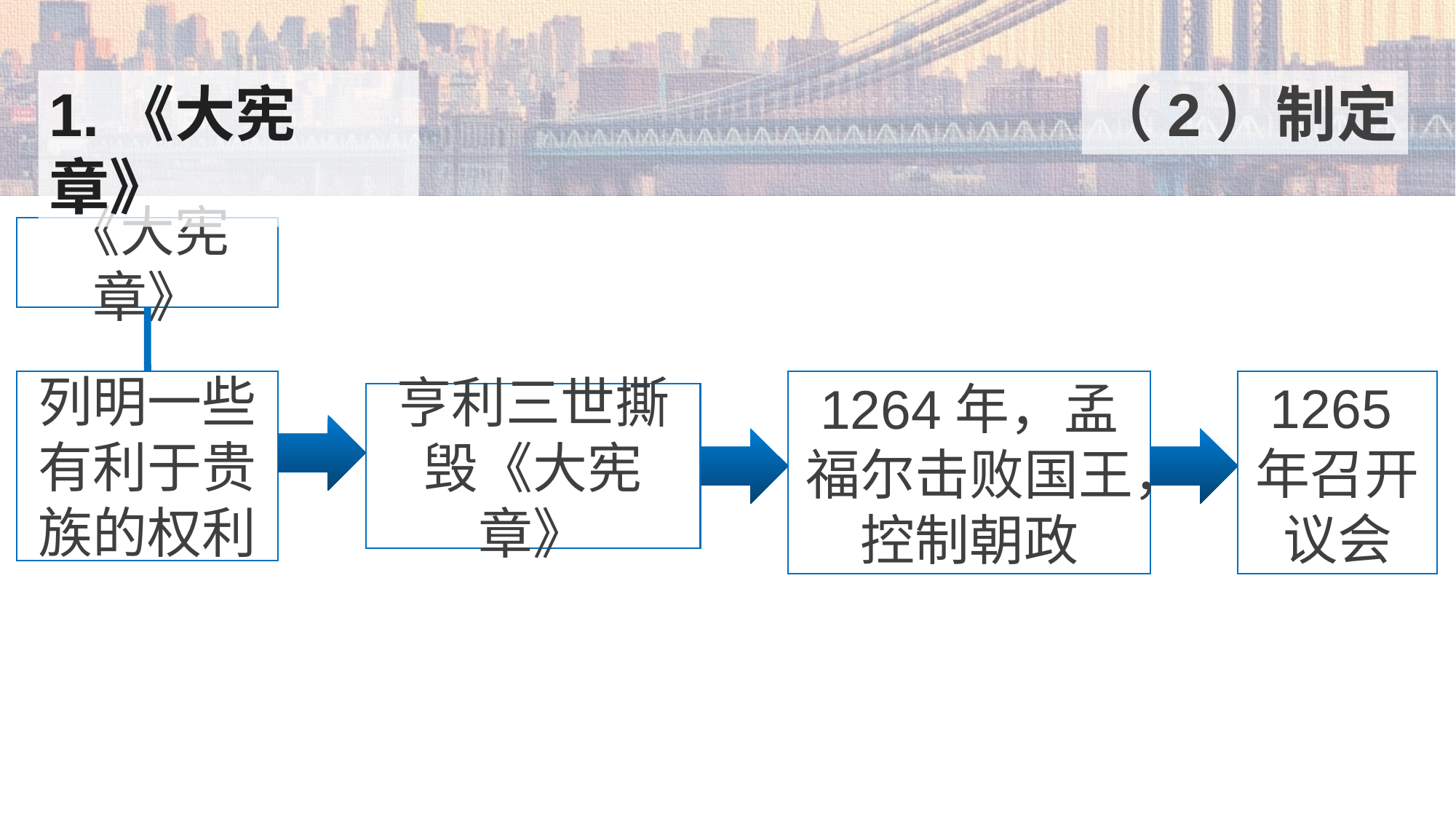

（2）制定
1.《大宪章》
《大宪章》
列明一些有利于贵族的权利
1265年召开
议会
1264年，孟福尔击败国王，控制朝政
亨利三世撕毁《大宪章》

7